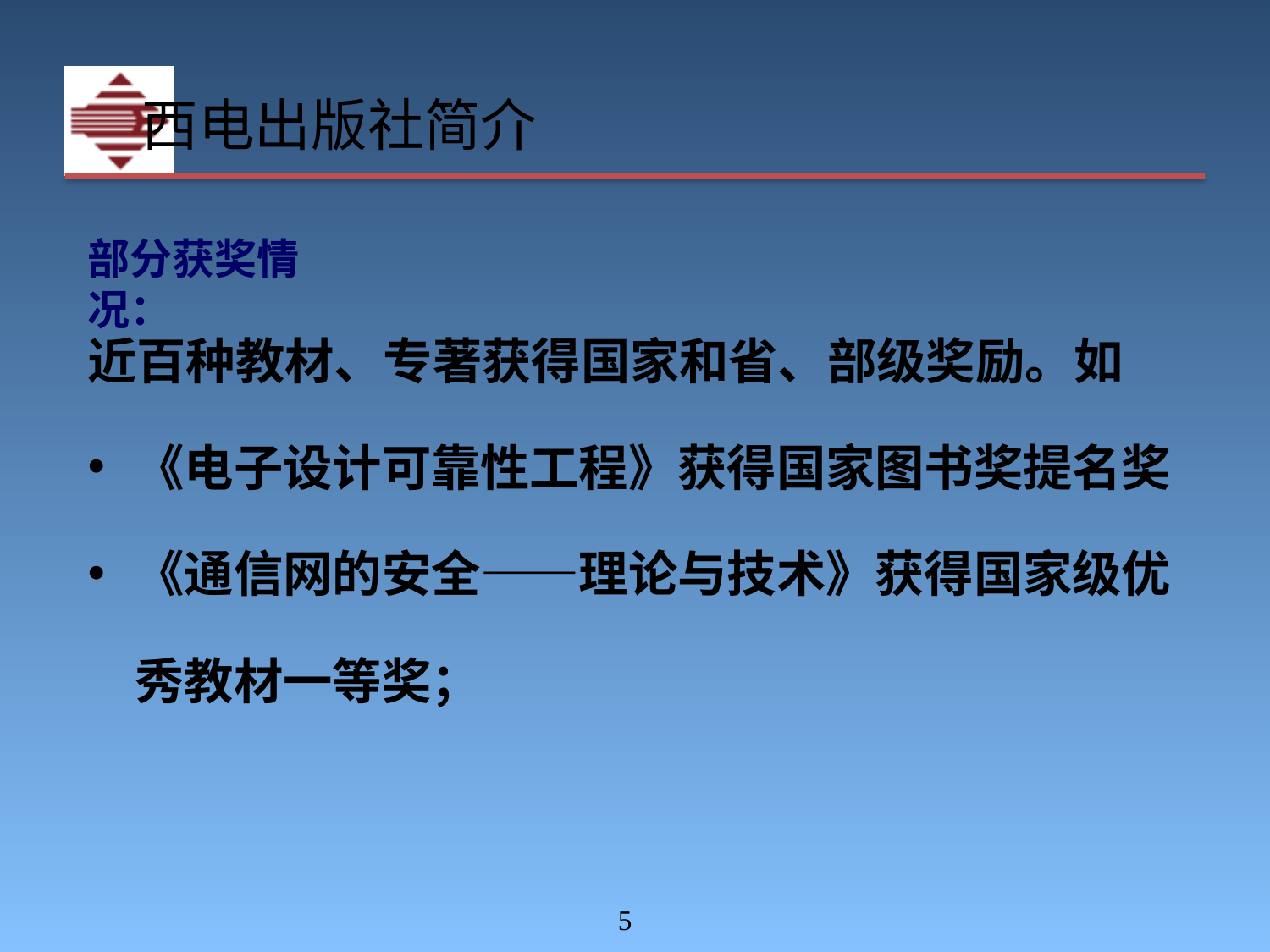

# 西电出版社简介
部分获奖情况：
近百种教材、专著获得国家和省、部级奖励。如
《电子设计可靠性工程》获得国家图书奖提名奖
《通信网的安全——理论与技术》获得国家级优秀教材一等奖；
5